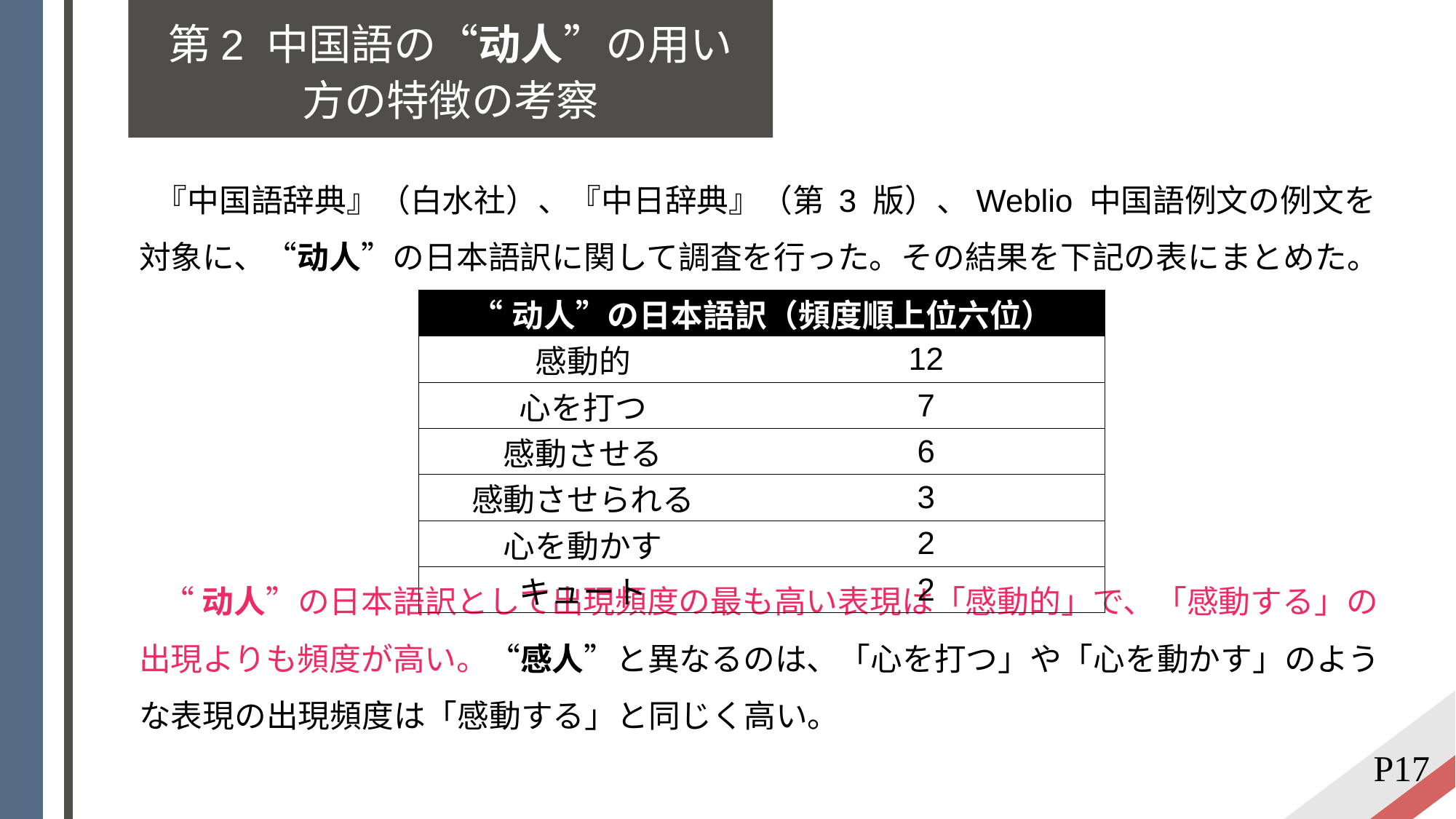

第2 中国語の“动人”の用い方の特徴の考察
『中国語辞典』（白水社）、『中日辞典』（第 3 版）、Weblio 中国語例文の例文を対象に、“动人”の日本語訳に関して調査を行った。その結果を下記の表にまとめた。

 “动人”の日本語訳として出現頻度の最も高い表現は「感動的」で、「感動する」の出現よりも頻度が高い。“感人”と異なるのは、「心を打つ」や「心を動かす」のような表現の出現頻度は「感動する」と同じく高い。
| “动人”の日本語訳（頻度順上位六位） |  |
| --- | --- |
| 感動的 | 12 |
| 心を打つ | 7 |
| 感動させる | 6 |
| 感動させられる | 3 |
| 心を動かす | 2 |
| キュート | 2 |

P17